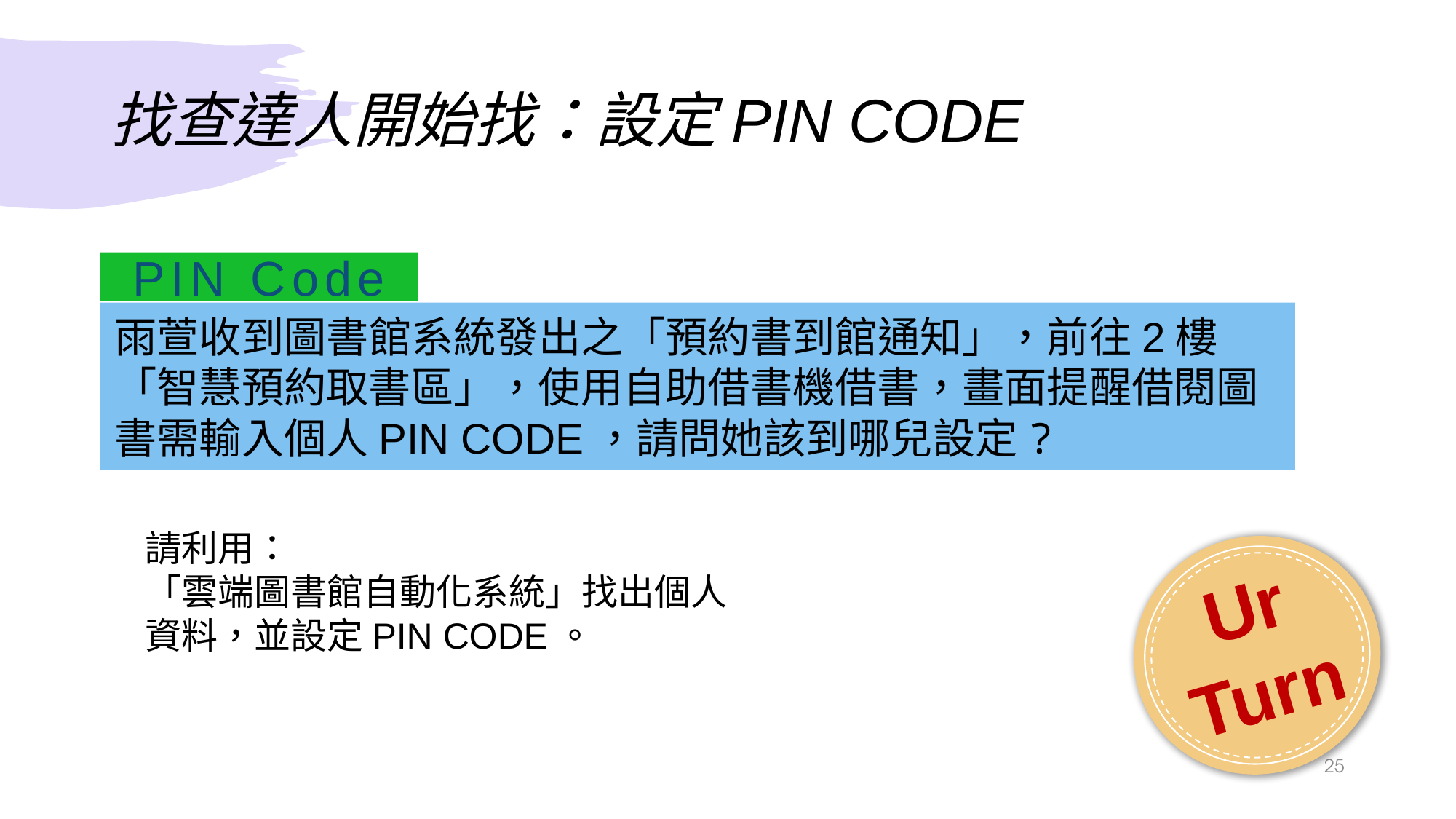

# 找查達人開始找：設定PIN CODE
PIN Code
雨萱收到圖書館系統發出之「預約書到館通知」，前往2樓「智慧預約取書區」，使用自助借書機借書，畫面提醒借閱圖書需輸入個人PIN CODE，請問她該到哪兒設定?
請利用：
「雲端圖書館自動化系統」找出個人資料，並設定PIN CODE。

Ur
Turn
25